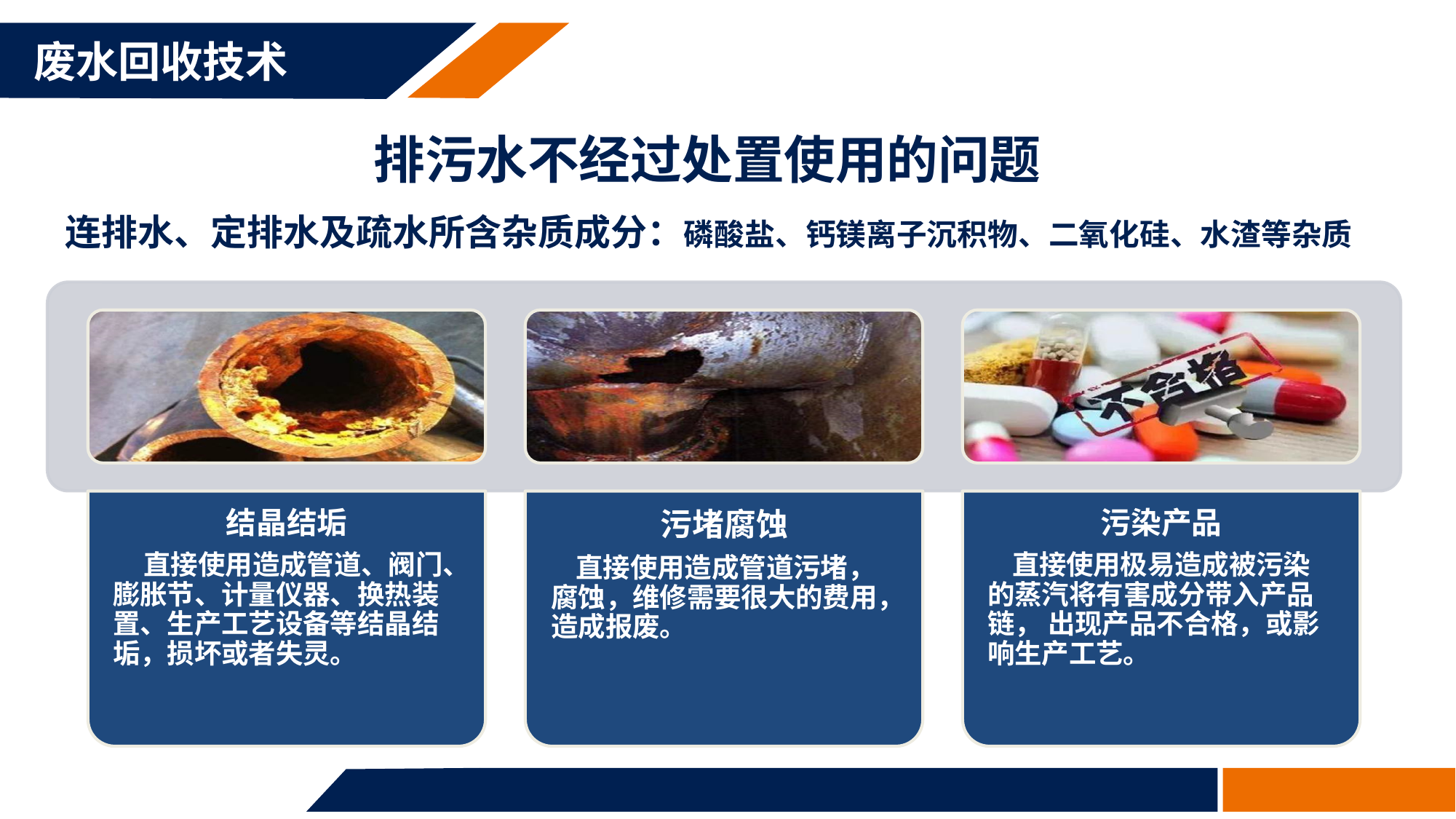

废水回收技术
# 排污水不经过处置使用的问题
连排水、定排水及疏水所含杂质成分：磷酸盐、钙镁离子沉积物、二氧化硅、水渣等杂质
结晶结垢
    直接使用造成管道、阀门、膨胀节、计量仪器、换热装置、生产工艺设备等结晶结垢，损坏或者失灵。
污堵腐蚀
   直接使用造成管道污堵，腐蚀，维修需要很大的费用，造成报废。
污染产品
   直接使用极易造成被污染的蒸汽将有害成分带入产品链， 出现产品不合格，或影响生产工艺。